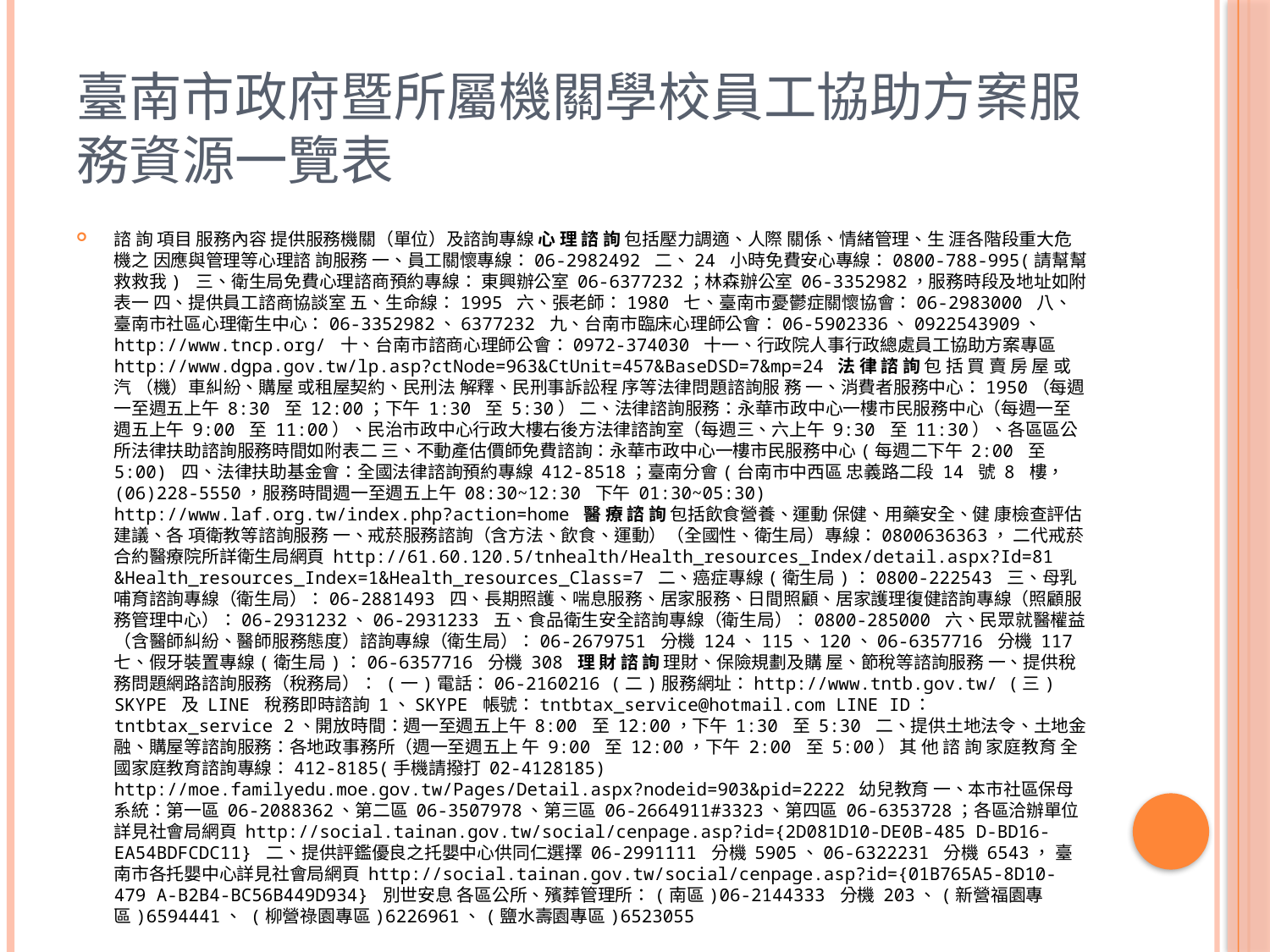

# 臺南市政府暨所屬機關學校員工協助方案服務資源一覽表
諮 詢 項目 服務內容 提供服務機關（單位）及諮詢專線 心 理 諮 詢 包括壓力調適、人際 關係、情緒管理、生 涯各階段重大危機之 因應與管理等心理諮 詢服務 一、員工關懷專線：06-2982492 二、24 小時免費安心專線：0800-788-995(請幫幫 救救我) 三、衛生局免費心理諮商預約專線： 東興辦公室 06-6377232；林森辦公室 06-3352982，服務時段及地址如附表一 四、提供員工諮商協談室 五、生命線：1995 六、張老師：1980 七、臺南市憂鬱症關懷協會：06-2983000 八、臺南市社區心理衛生中心：06-3352982、6377232 九、台南市臨床心理師公會：06-5902336、0922543909、 http://www.tncp.org/ 十、台南市諮商心理師公會：0972-374030 十一、行政院人事行政總處員工協助方案專區 http://www.dgpa.gov.tw/lp.asp?ctNode=963&CtUnit=457&BaseDSD=7&mp=24 法 律 諮 詢 包 括 買 賣 房 屋 或 汽 （機）車糾紛、購屋 或租屋契約、民刑法 解釋、民刑事訴訟程 序等法律問題諮詢服 務 一、消費者服務中心：1950（每週一至週五上午 8:30 至 12:00；下午 1:30 至 5:30） 二、法律諮詢服務：永華市政中心一樓市民服務中心（每週一至週五上午 9:00 至 11:00）、民治市政中心行政大樓右後方法律諮詢室（每週三、六上午 9:30 至 11:30）、各區區公所法律扶助諮詢服務時間如附表二 三、不動產估價師免費諮詢：永華市政中心一樓市民服務中心(每週二下午 2:00 至 5:00) 四、法律扶助基金會：全國法律諮詢預約專線 412-8518；臺南分會(台南市中西區 忠義路二段 14 號 8 樓， (06)228-5550，服務時間週一至週五上午 08:30~12:30 下午 01:30~05:30) http://www.laf.org.tw/index.php?action=home 醫 療 諮 詢 包括飲食營養、運動 保健、用藥安全、健 康檢查評估建議、各 項衛教等諮詢服務 一、戒菸服務諮詢（含方法、飲食、運動）（全國性、衛生局）專線：0800636363， 二代戒菸合約醫療院所詳衛生局網頁 http://61.60.120.5/tnhealth/Health_resources_Index/detail.aspx?Id=81 &Health_resources_Index=1&Health_resources_Class=7 二、癌症專線(衛生局)：0800-222543 三、母乳哺育諮詢專線（衛生局）：06-2881493 四、長期照護、喘息服務、居家服務、日間照顧、居家護理復健諮詢專線（照顧服 務管理中心）：06-2931232、06-2931233 五、食品衛生安全諮詢專線（衛生局）：0800-285000 六、民眾就醫權益（含醫師糾紛、醫師服務態度）諮詢專線（衛生局）：06-2679751 分機 124、115、120、06-6357716 分機 117 七、假牙裝置專線(衛生局)：06-6357716 分機 308 理 財 諮 詢 理財、保險規劃及購 屋、節稅等諮詢服務 一、提供稅務問題網路諮詢服務（稅務局）： (一)電話：06-2160216 (二)服務網址：http://www.tntb.gov.tw/ (三) SKYPE 及 LINE 稅務即時諮詢 1、SKYPE 帳號：tntbtax_service@hotmail.com LINE ID：tntbtax_service 2、開放時間：週一至週五上午 8:00 至 12:00，下午 1:30 至 5:30 二、提供土地法令、土地金融、購屋等諮詢服務：各地政事務所（週一至週五上 午 9:00 至 12:00，下午 2:00 至 5:00） 其 他 諮 詢 家庭教育 全國家庭教育諮詢專線：412-8185(手機請撥打 02-4128185) http://moe.familyedu.moe.gov.tw/Pages/Detail.aspx?nodeid=903&pid=2222 幼兒教育 一、本市社區保母系統：第一區 06-2088362、第二區 06-3507978、第三區 06-2664911#3323、第四區 06-6353728；各區洽辦單位詳見社會局網頁 http://social.tainan.gov.tw/social/cenpage.asp?id={2D081D10-DE0B-485 D-BD16-EA54BDFCDC11} 二、提供評鑑優良之托嬰中心供同仁選擇 06-2991111 分機 5905、06-6322231 分機 6543， 臺南市各托嬰中心詳見社會局網頁 http://social.tainan.gov.tw/social/cenpage.asp?id={01B765A5-8D10-479 A-B2B4-BC56B449D934} 別世安息 各區公所、殯葬管理所：(南區)06-2144333 分機 203、(新營福園專區)6594441、 (柳營祿園專區)6226961、(鹽水壽園專區)6523055